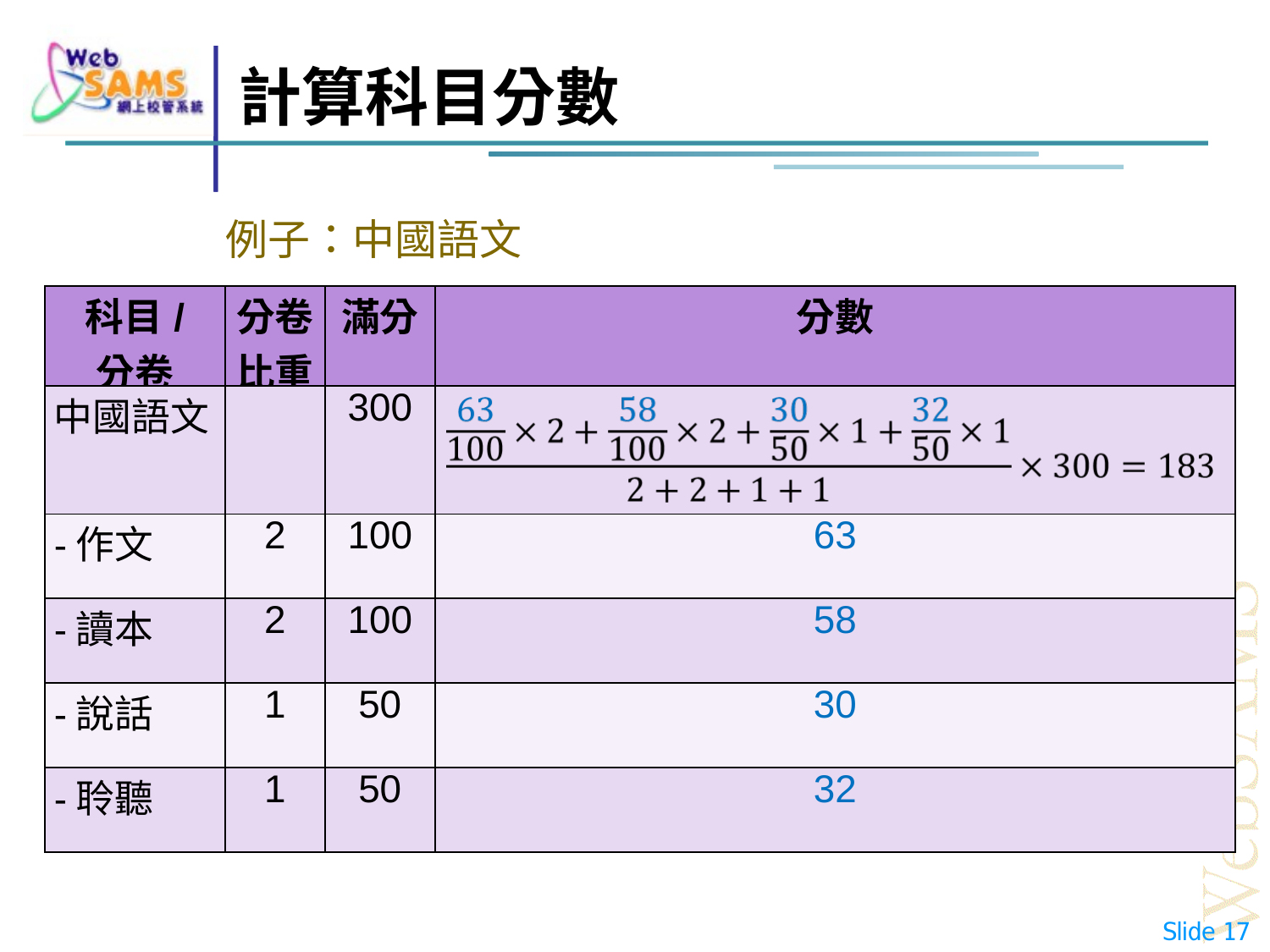

計算科目分數
  例子：中國語文
| 科目/ 分卷 | 分卷比重 | 滿分 | 分數 |
| --- | --- | --- | --- |
| 中國語文 |  | 300 |  |
| -作文 | 2 | 100 | 63 |
| -讀本 | 2 | 100 | 58 |
| -說話 | 1 | 50 | 30 |
| -聆聽 | 1 | 50 | 32 |